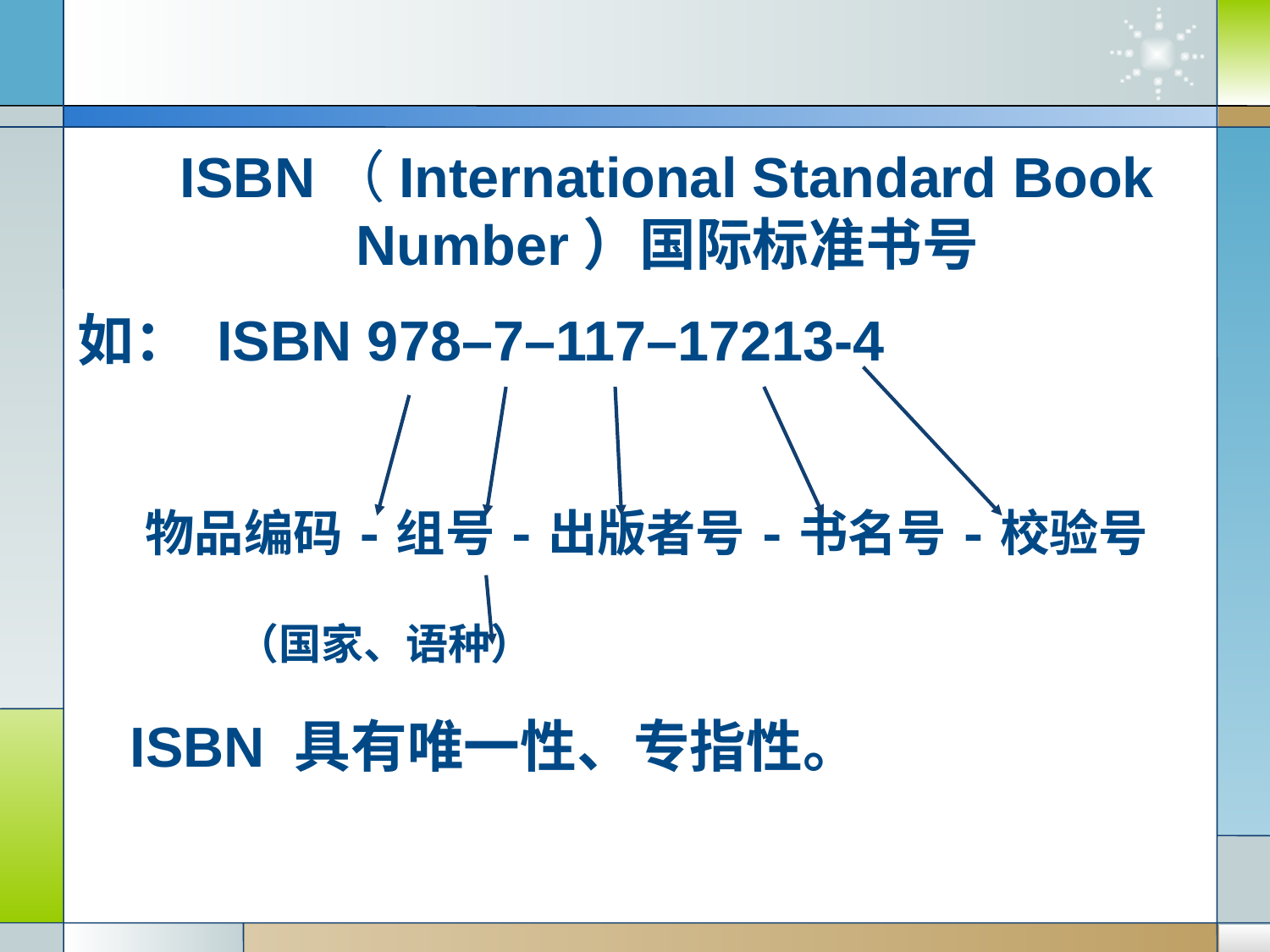

ISBN（International Standard Book Number）国际标准书号
如： ISBN 978–7–117–17213-4

     物品编码-组号-出版者号-书名号-校验号
          （国家、语种）
   ISBN 具有唯一性、专指性。